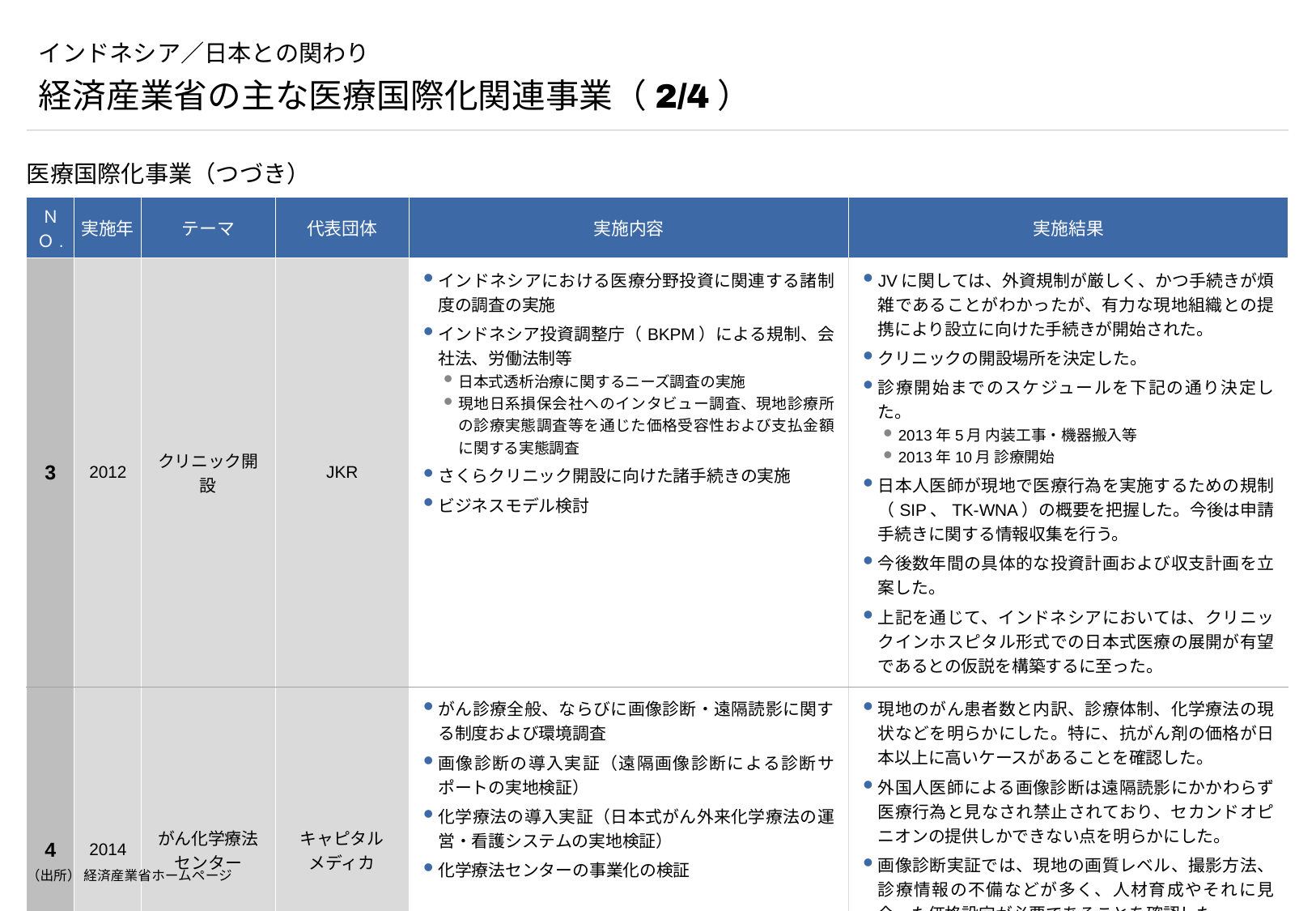

# インドネシア／日本との関わり
経済産業省の主な医療国際化関連事業（2/4）
医療国際化事業（つづき）
| ＮＯ. | 実施年 | テーマ | 代表団体 | 実施内容 | 実施結果 |
| --- | --- | --- | --- | --- | --- |
| 3 | 2012 | クリニック開設 | JKR | インドネシアにおける医療分野投資に関連する諸制度の調査の実施 インドネシア投資調整庁（BKPM）による規制、会社法、労働法制等 日本式透析治療に関するニーズ調査の実施 現地日系損保会社へのインタビュー調査、現地診療所の診療実態調査等を通じた価格受容性および支払金額に関する実態調査 さくらクリニック開設に向けた諸手続きの実施 ビジネスモデル検討 | JVに関しては、外資規制が厳しく、かつ手続きが煩雑であることがわかったが、有力な現地組織との提携により設立に向けた手続きが開始された。 クリニックの開設場所を決定した。 診療開始までのスケジュールを下記の通り決定した。 2013年5月 内装工事・機器搬入等 2013年10月 診療開始 日本人医師が現地で医療行為を実施するための規制（SIP、TK-WNA）の概要を把握した。今後は申請手続きに関する情報収集を行う。 今後数年間の具体的な投資計画および収支計画を立案した。 上記を通じて、インドネシアにおいては、クリニックインホスピタル形式での日本式医療の展開が有望であるとの仮説を構築するに至った。 |
| 4 | 2014 | がん化学療法 センター | キャピタル メディカ | がん診療全般、ならびに画像診断・遠隔読影に関する制度および環境調査 画像診断の導入実証（遠隔画像診断による診断サポートの実地検証） 化学療法の導入実証（日本式がん外来化学療法の運営・看護システムの実地検証） 化学療法センターの事業化の検証 | 現地のがん患者数と内訳、診療体制、化学療法の現状などを明らかにした。特に、抗がん剤の価格が日本以上に高いケースがあることを確認した。 外国人医師による画像診断は遠隔読影にかかわらず医療行為と見なされ禁止されており、セカンドオピニオンの提供しかできない点を明らかにした。 画像診断実証では、現地の画質レベル、撮影方法、診療情報の不備などが多く、人材育成やそれに見合った価格設定が必要であることを確認した。 化学療法実証では、日本式運営・看護システムの導入により、準備・治療時間や安全性を飛躍的に改善できることを明らかにした。 |
（出所） 経済産業省ホームページ